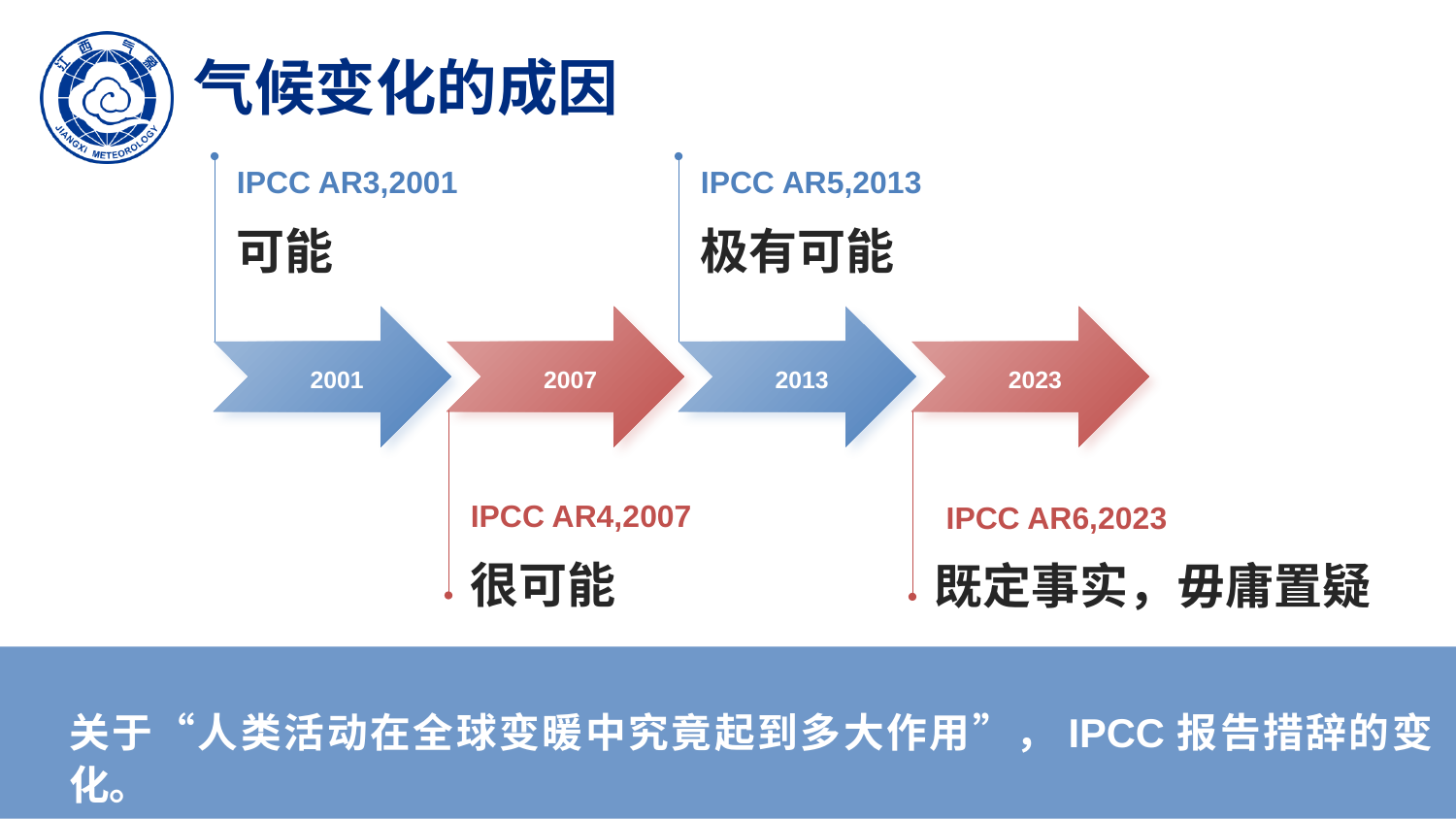

气候变化的成因
IPCC AR3,2001
IPCC AR5,2013
可能
极有可能
2001
2007
2013
2023
IPCC AR4,2007
IPCC AR6,2023
很可能
既定事实，毋庸置疑

关于“人类活动在全球变暖中究竟起到多大作用”，IPCC报告措辞的变化。